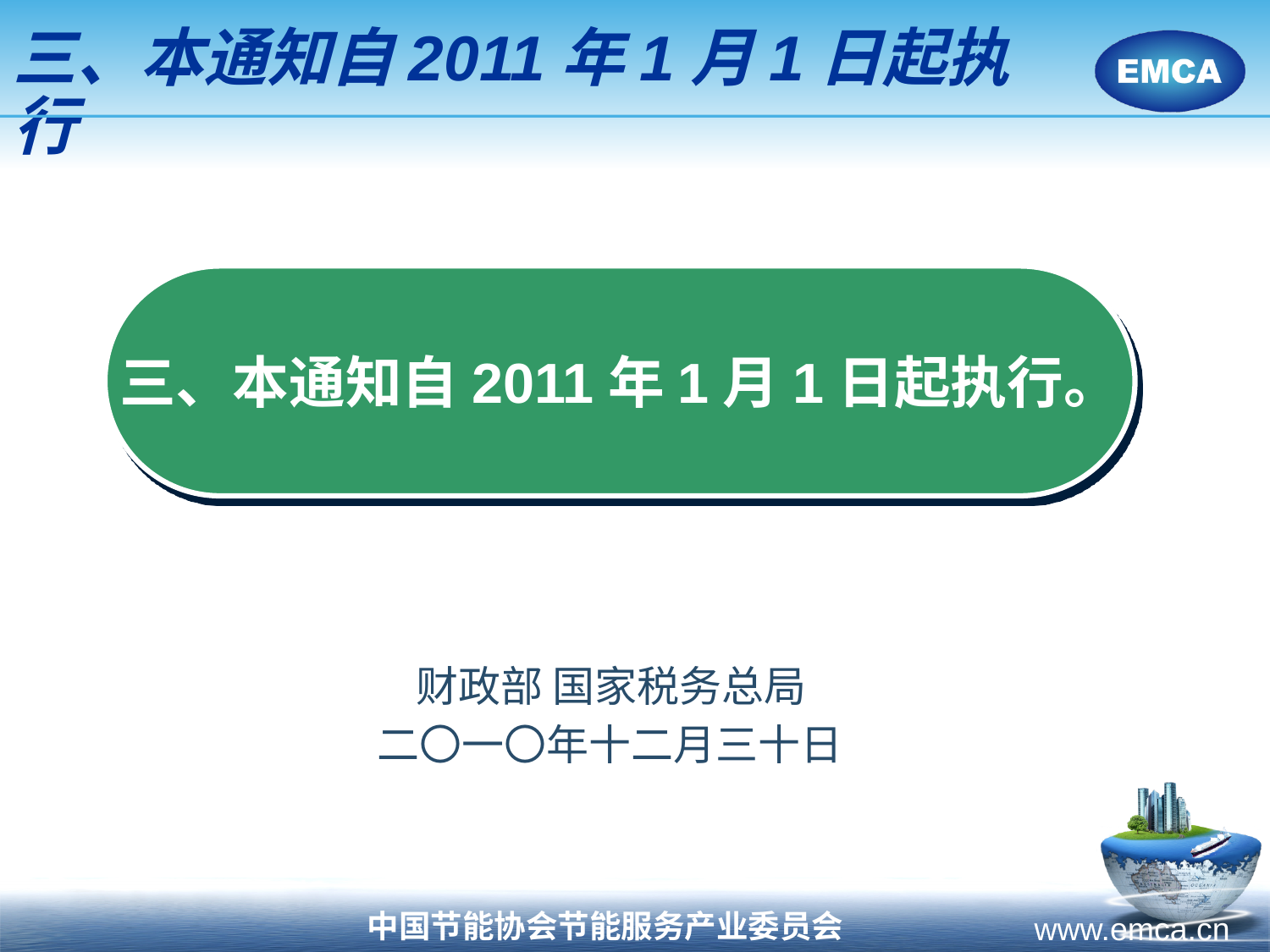

三、本通知自2011年1月1日起执行

三、本通知自2011年1月1日起执行。
   财政部 国家税务总局
二〇一〇年十二月三十日